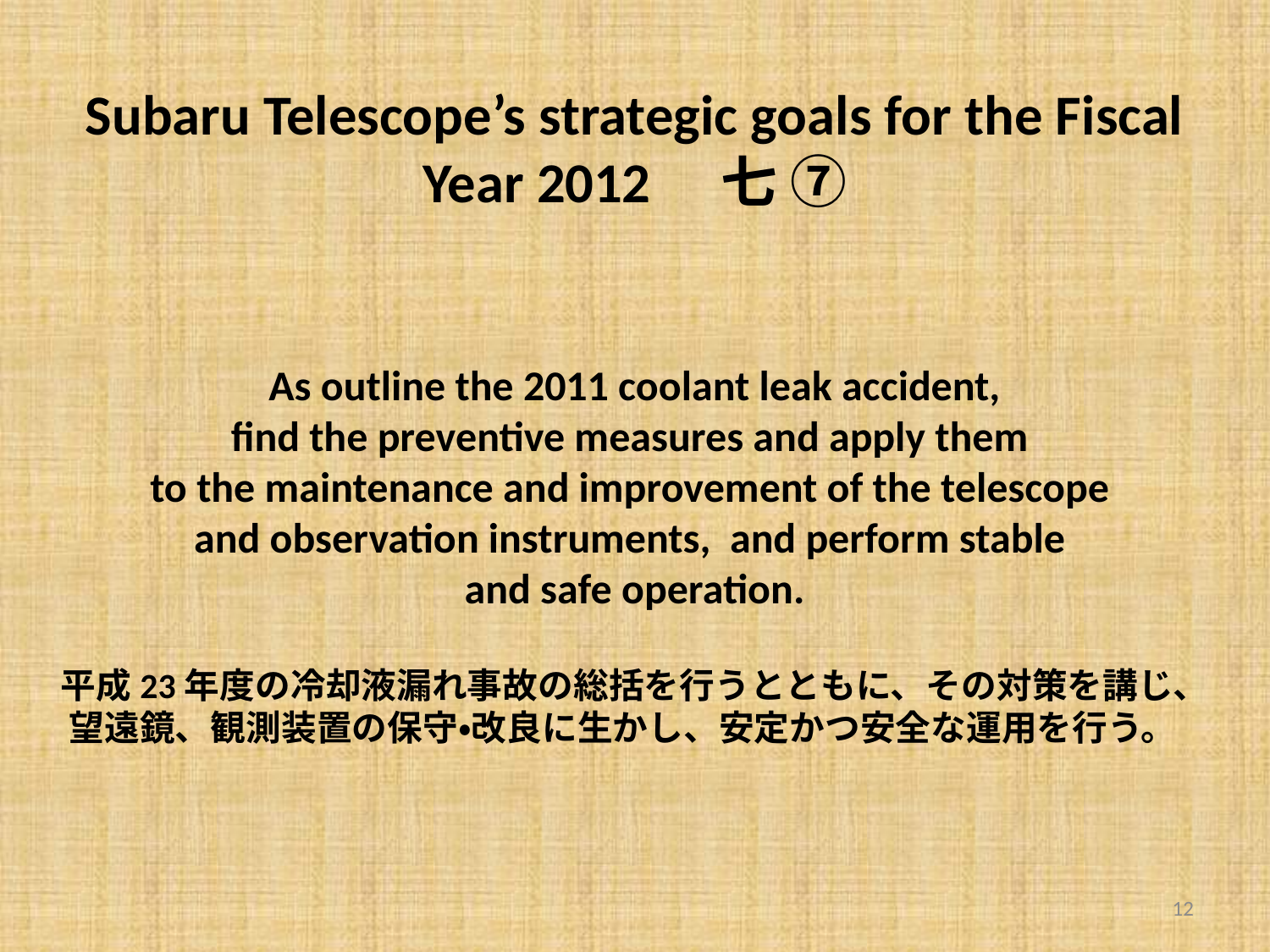

# Subaru Telescope’s strategic goals for the Fiscal Year 2012　七 ⑦
 As outline the 2011 coolant leak accident,
find the preventive measures and apply them
to the maintenance and improvement of the telescope
and observation instruments,  and perform stable
and safe operation.

平成23年度の冷却液漏れ事故の総括を行うとともに、その対策を講じ、
望遠鏡、観測装置の保守・改良に生かし、安定かつ安全な運用を行う。
12